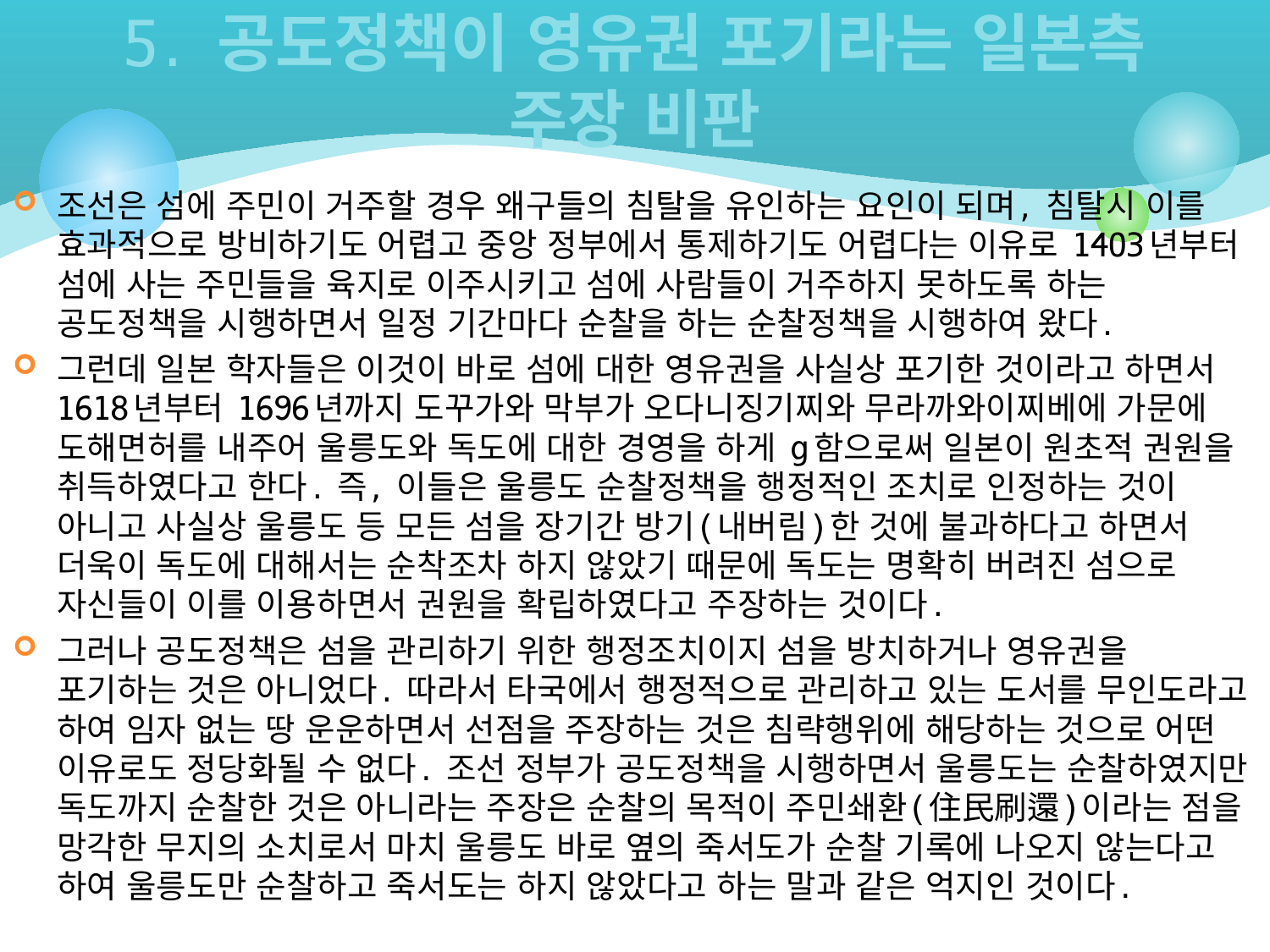

# 5. 공도정책이 영유권 포기라는 일본측 주장 비판
조선은 섬에 주민이 거주할 경우 왜구들의 침탈을 유인하는 요인이 되며, 침탈시 이를 효과적으로 방비하기도 어렵고 중앙 정부에서 통제하기도 어렵다는 이유로 1403년부터 섬에 사는 주민들을 육지로 이주시키고 섬에 사람들이 거주하지 못하도록 하는 공도정책을 시행하면서 일정 기간마다 순찰을 하는 순찰정책을 시행하여 왔다.
그런데 일본 학자들은 이것이 바로 섬에 대한 영유권을 사실상 포기한 것이라고 하면서 1618년부터 1696년까지 도꾸가와 막부가 오다니징기찌와 무라까와이찌베에 가문에 도해면허를 내주어 울릉도와 독도에 대한 경영을 하게 g함으로써 일본이 원초적 권원을 취득하였다고 한다. 즉, 이들은 울릉도 순찰정책을 행정적인 조치로 인정하는 것이 아니고 사실상 울릉도 등 모든 섬을 장기간 방기(내버림)한 것에 불과하다고 하면서 더욱이 독도에 대해서는 순착조차 하지 않았기 때문에 독도는 명확히 버려진 섬으로 자신들이 이를 이용하면서 권원을 확립하였다고 주장하는 것이다.
그러나 공도정책은 섬을 관리하기 위한 행정조치이지 섬을 방치하거나 영유권을 포기하는 것은 아니었다. 따라서 타국에서 행정적으로 관리하고 있는 도서를 무인도라고 하여 임자 없는 땅 운운하면서 선점을 주장하는 것은 침략행위에 해당하는 것으로 어떤 이유로도 정당화될 수 없다. 조선 정부가 공도정책을 시행하면서 울릉도는 순찰하였지만 독도까지 순찰한 것은 아니라는 주장은 순찰의 목적이 주민쇄환(住民刷還)이라는 점을 망각한 무지의 소치로서 마치 울릉도 바로 옆의 죽서도가 순찰 기록에 나오지 않는다고 하여 울릉도만 순찰하고 죽서도는 하지 않았다고 하는 말과 같은 억지인 것이다.